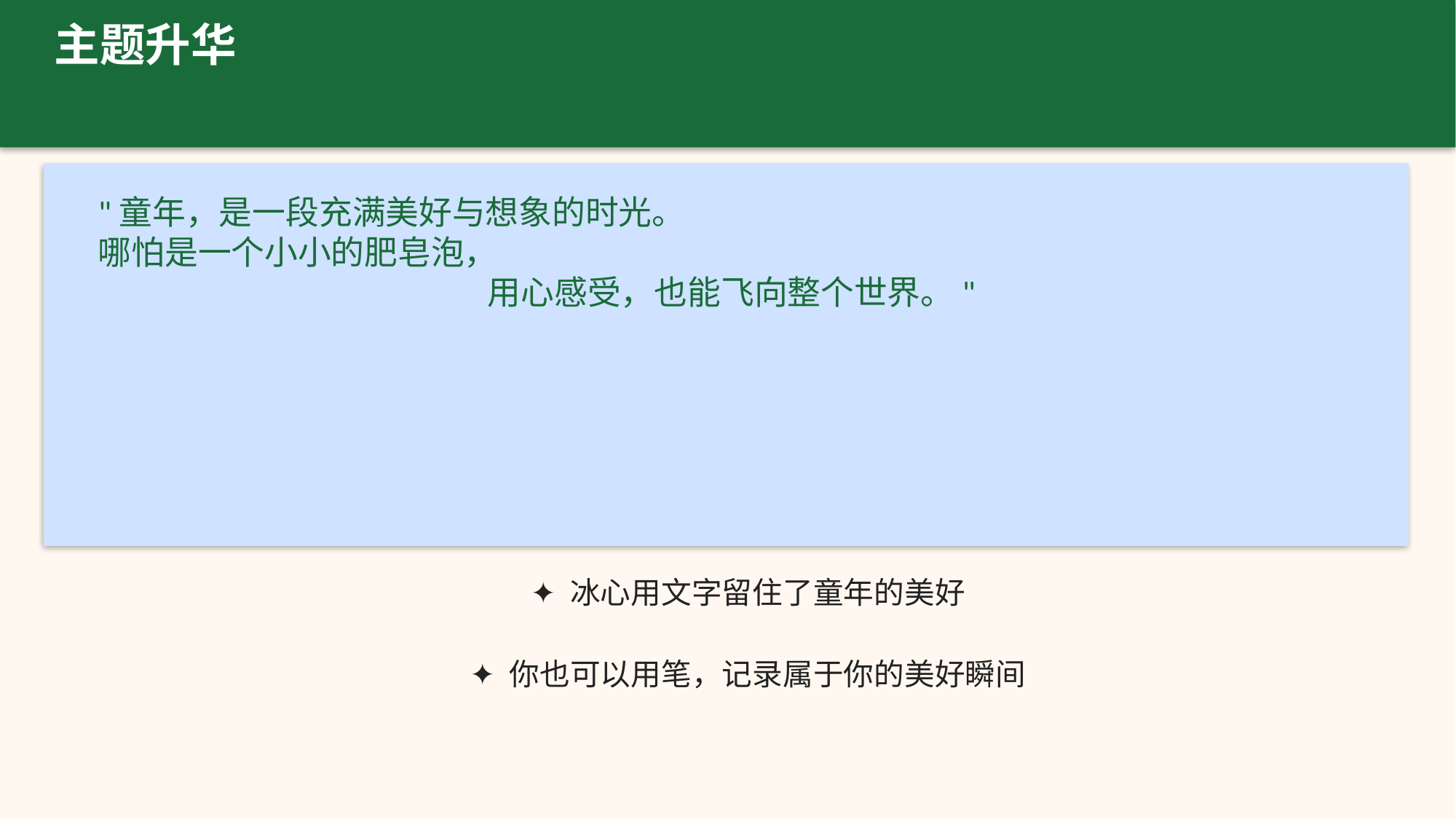

主题升华

"童年，是一段充满美好与想象的时光。
哪怕是一个小小的肥皂泡，
用心感受，也能飞向整个世界。"
✦ 冰心用文字留住了童年的美好
✦ 你也可以用笔，记录属于你的美好瞬间